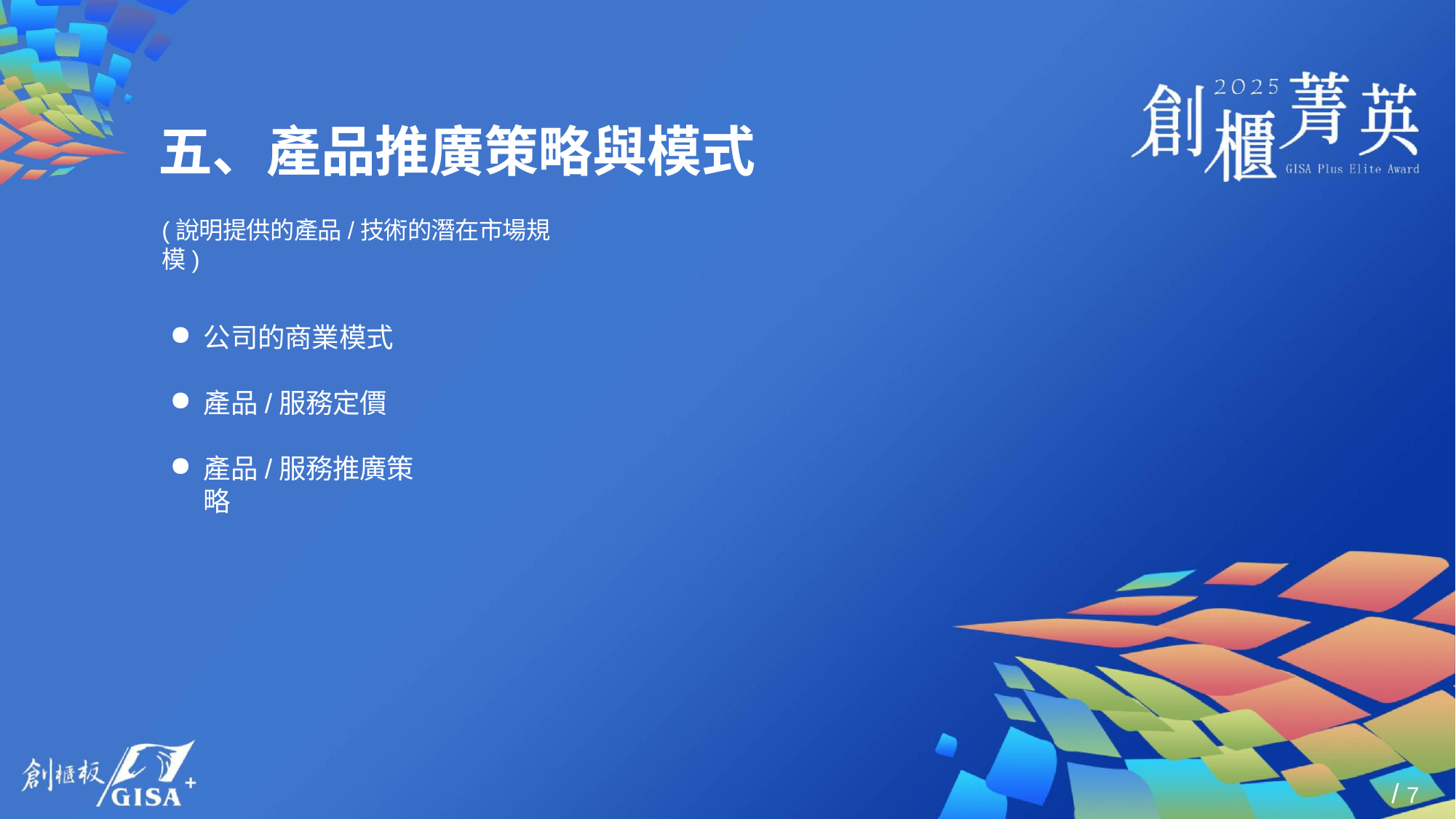

# 五、產品推廣策略與模式
(說明提供的產品/技術的潛在市場規模)
公司的商業模式
產品/服務定價
產品/服務推廣策略
/ 7